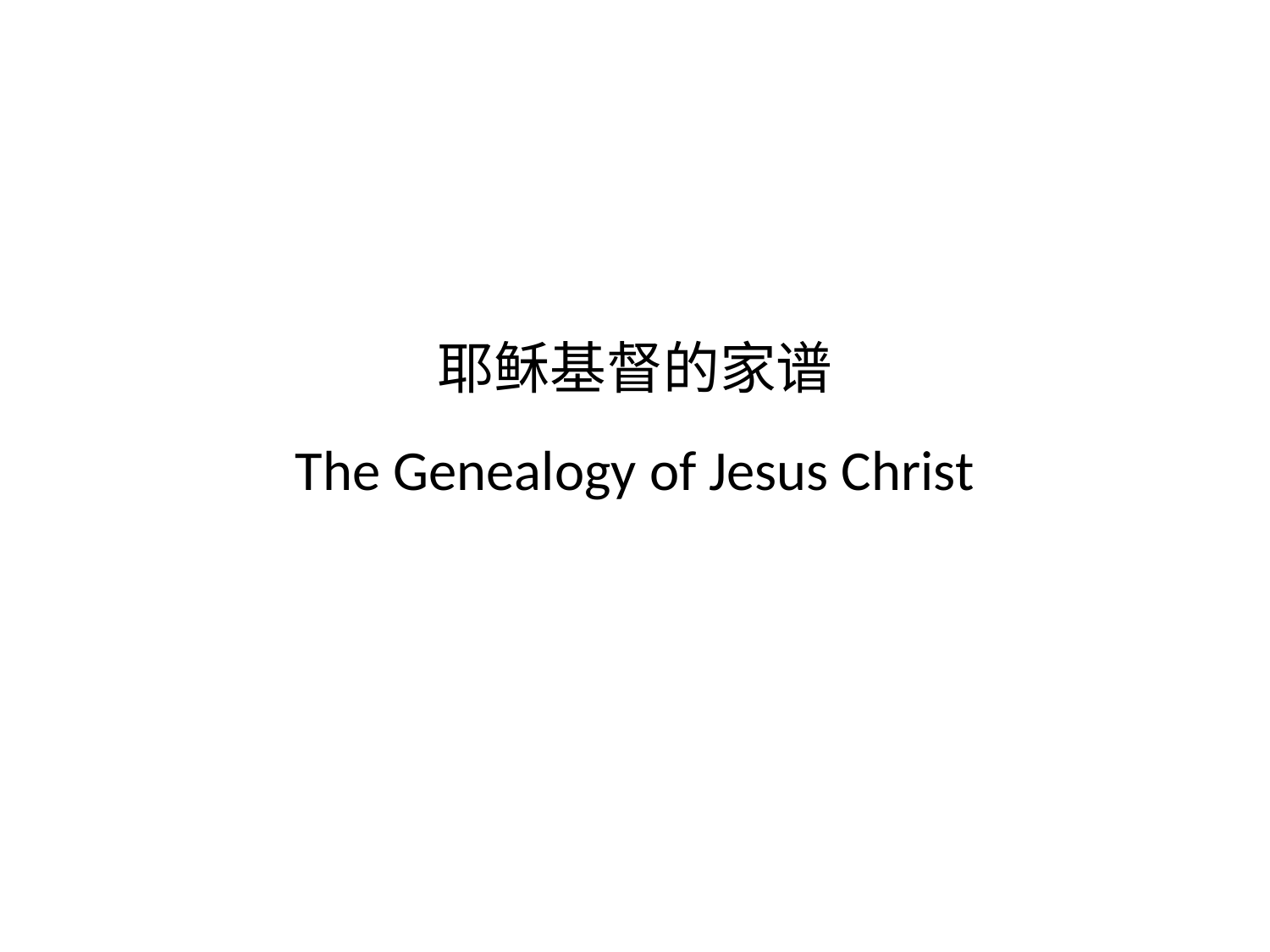

# 耶稣基督的家谱 The Genealogy of Jesus Christ